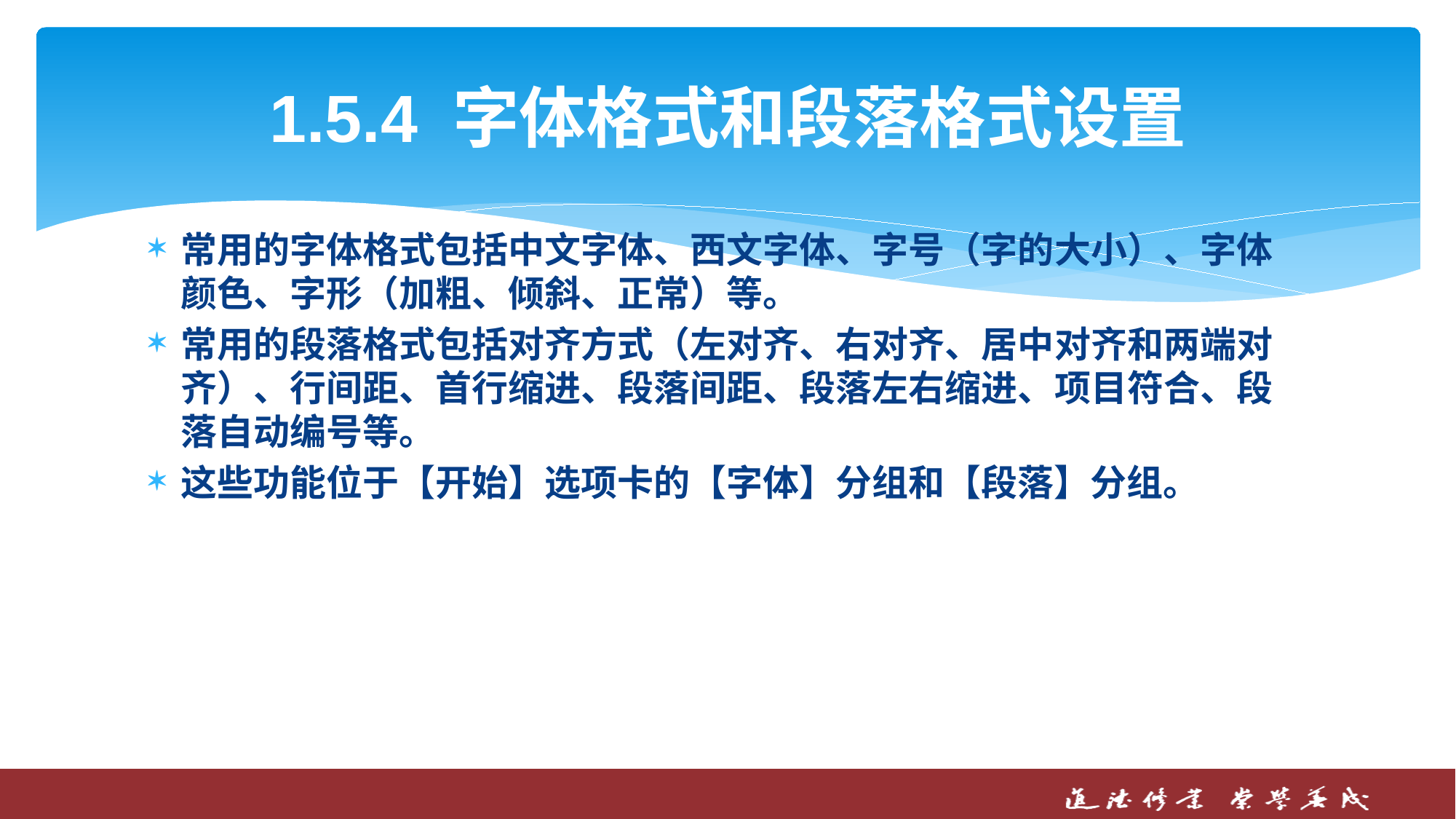

# 1.5.4 字体格式和段落格式设置
常用的字体格式包括中文字体、西文字体、字号（字的大小）、字体颜色、字形（加粗、倾斜、正常）等。
常用的段落格式包括对齐方式（左对齐、右对齐、居中对齐和两端对齐）、行间距、首行缩进、段落间距、段落左右缩进、项目符合、段落自动编号等。
这些功能位于【开始】选项卡的【字体】分组和【段落】分组。